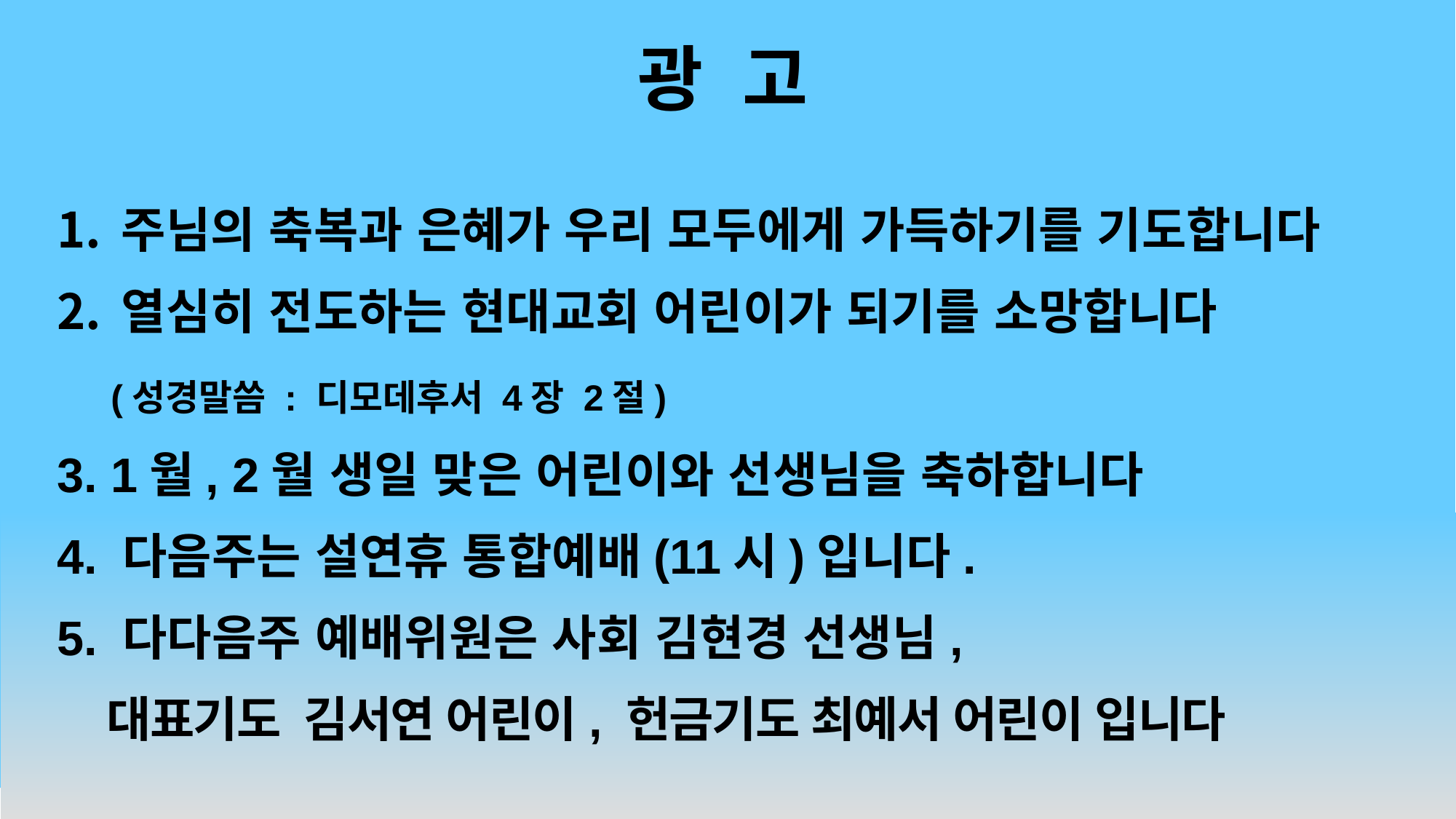

# 광  고
주님의 축복과 은혜가 우리 모두에게 가득하기를 기도합니다
열심히 전도하는 현대교회 어린이가 되기를 소망합니다
    (성경말씀 : 디모데후서 4장 2절)
3. 1월, 2월 생일 맞은 어린이와 선생님을 축하합니다
4. 다음주는 설연휴 통합예배(11시)입니다.
5. 다다음주 예배위원은 사회 김현경 선생님,
   대표기도  김서연 어린이, 헌금기도 최예서 어린이 입니다